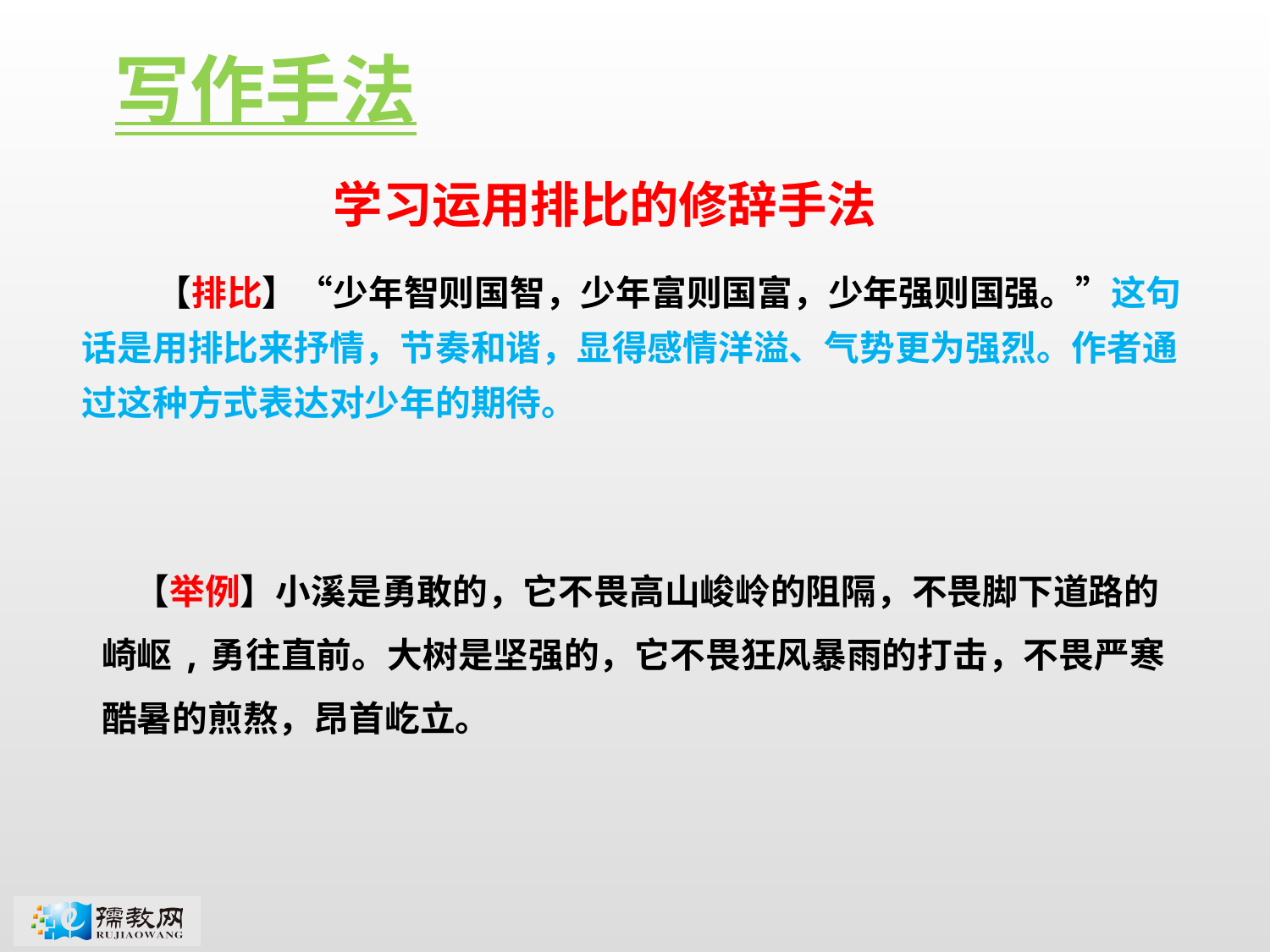

写作手法
学习运用排比的修辞手法
【排比】“少年智则国智，少年富则国富，少年强则国强。”这句话是用排比来抒情，节奏和谐，显得感情洋溢、气势更为强烈。作者通过这种方式表达对少年的期待。
   【举例】小溪是勇敢的，它不畏高山峻岭的阻隔，不畏脚下道路的崎岖,勇往直前。大树是坚强的，它不畏狂风暴雨的打击，不畏严寒酷暑的煎熬，昂首屹立。